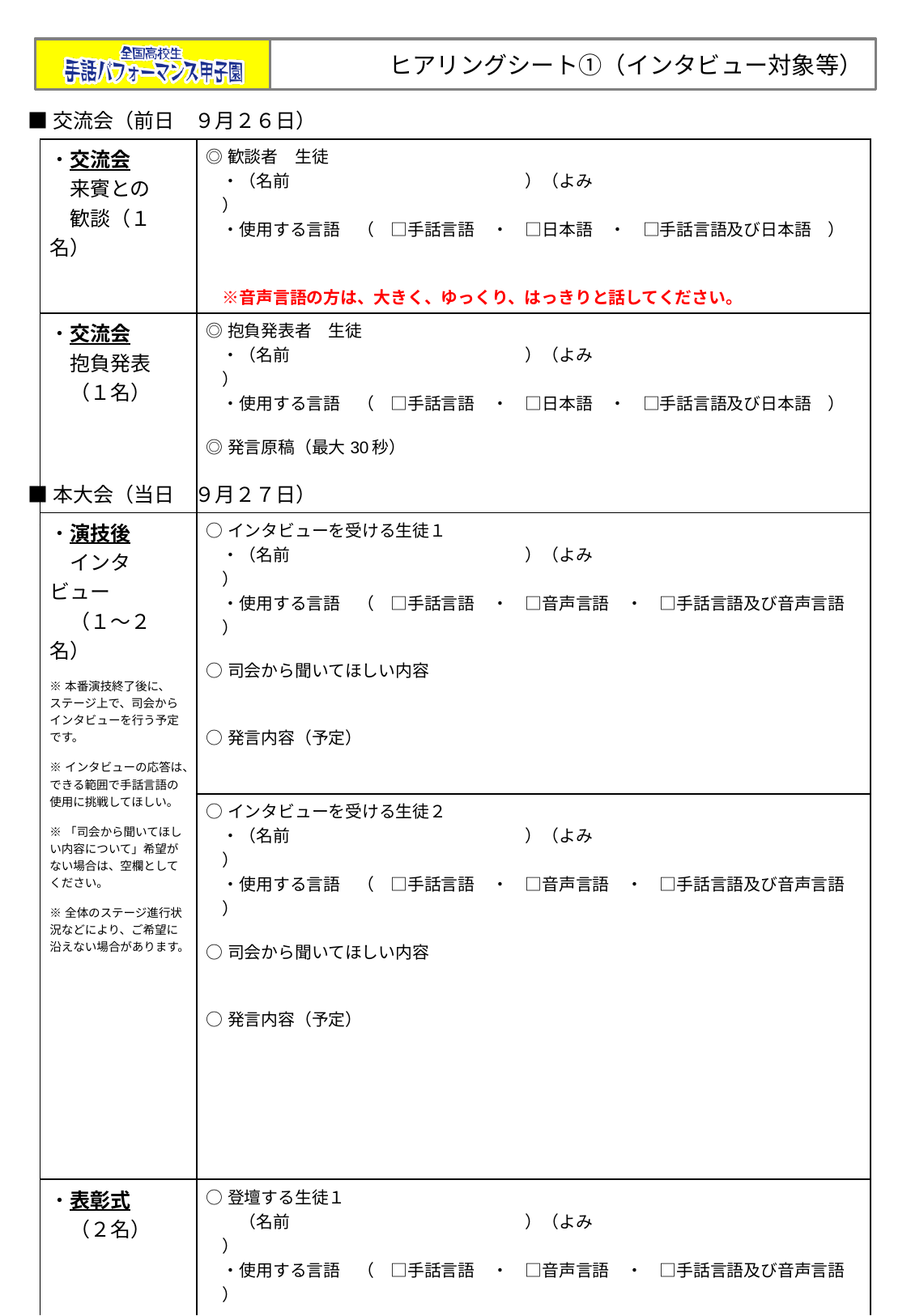

ヒアリングシート①（インタビュー対象等）
■交流会（前日　９月２６日）
| ・交流会 　来賓との 　歓談（１名） | ◎歓談者　生徒 　・（名前　　　　　　　　　　　　　　）（よみ　　　　　　　　　　　　　　　） 　・使用する言語　（　□手話言語　・　□日本語　・　□手話言語及び日本語　）　 　※音声言語の方は、大きく、ゆっくり、はっきりと話してください。 |
| --- | --- |
| ・交流会 　抱負発表 　（１名） | ◎抱負発表者　生徒 　・（名前　　　　　　　　　　　　　　）（よみ　　　　　　　　　　　　　　　） 　・使用する言語　（　□手話言語　・　□日本語　・　□手話言語及び日本語　） ◎発言原稿（最大30秒） |
■本大会（当日　９月２７日）
| ・演技後 　インタビュー 　（１〜２名） ※本番演技終了後に、 ステージ上で、司会からインタビューを行う予定です。 ※インタビューの応答は、 できる範囲で手話言語の使用に挑戦してほしい。 ※「司会から聞いてほしい内容について」希望がない場合は、空欄としてください。 ※全体のステージ進行状況などにより、ご希望に沿えない場合があります。 | ○インタビューを受ける生徒１ 　・（名前　　　　　　　　　　　　　　）（よみ　　　　　　　　　　　　　　　）　 　・使用する言語　（　□手話言語　・　□音声言語　・　□手話言語及び音声言語　） ○司会から聞いてほしい内容 　 ○発言内容（予定） |
| --- | --- |
|  | ○インタビューを受ける生徒２ 　・（名前　　　　　　　　　　　　　　）（よみ　　　　　　　　　　　　　　　）　 　・使用する言語　（　□手話言語　・　□音声言語　・　□手話言語及び音声言語　） ○司会から聞いてほしい内容 　 ○発言内容（予定） |
| ・表彰式 　（２名） | ○登壇する生徒１ 　　（名前　　　　　　　　　　　　　　）（よみ　　　　　　　　　　　　　　　）　 　・使用する言語　（　□手話言語　・　□音声言語　・　□手話言語及び音声言語　） ○登壇する生徒２ 　　（名前　　　　　　　　　　　　　　）（よみ　　　　　　　　　　　　　　　）　 　・使用する言語　（　□手話言語　・　□音声言語　・　□手話言語及び音声言語　） |